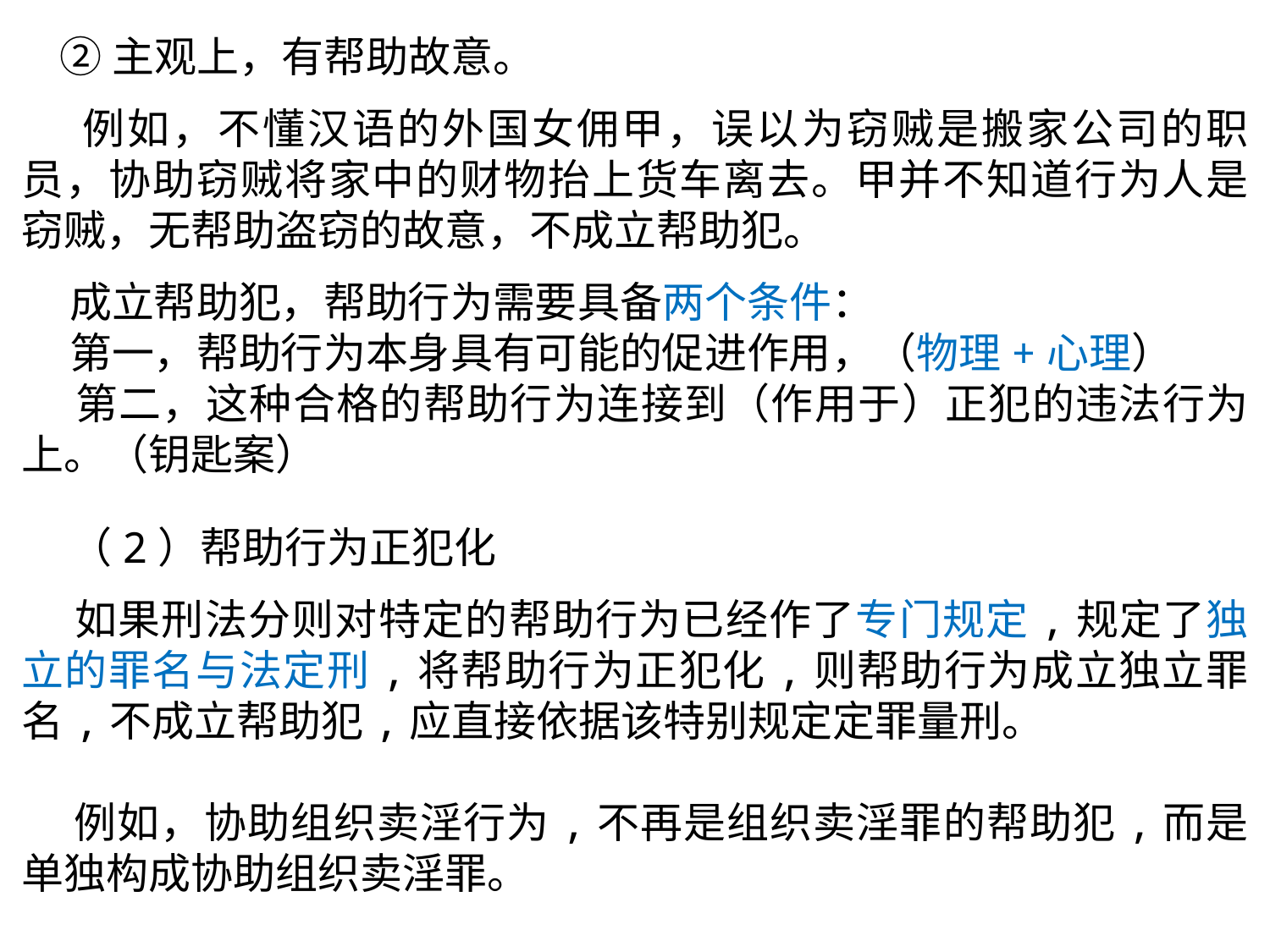

②主观上，有帮助故意。

    例如，不懂汉语的外国女佣甲，误以为窃贼是搬家公司的职员，协助窃贼将家中的财物抬上货车离去。甲并不知道行为人是窃贼，无帮助盗窃的故意，不成立帮助犯。

    成立帮助犯，帮助行为需要具备两个条件：
    第一，帮助行为本身具有可能的促进作用，（物理+心理）
    第二，这种合格的帮助行为连接到（作用于）正犯的违法行为上。（钥匙案）

    （2）帮助行为正犯化

    如果刑法分则对特定的帮助行为已经作了专门规定,规定了独立的罪名与法定刑,将帮助行为正犯化,则帮助行为成立独立罪名,不成立帮助犯,应直接依据该特别规定定罪量刑。

    例如，协助组织卖淫行为,不再是组织卖淫罪的帮助犯,而是单独构成协助组织卖淫罪。